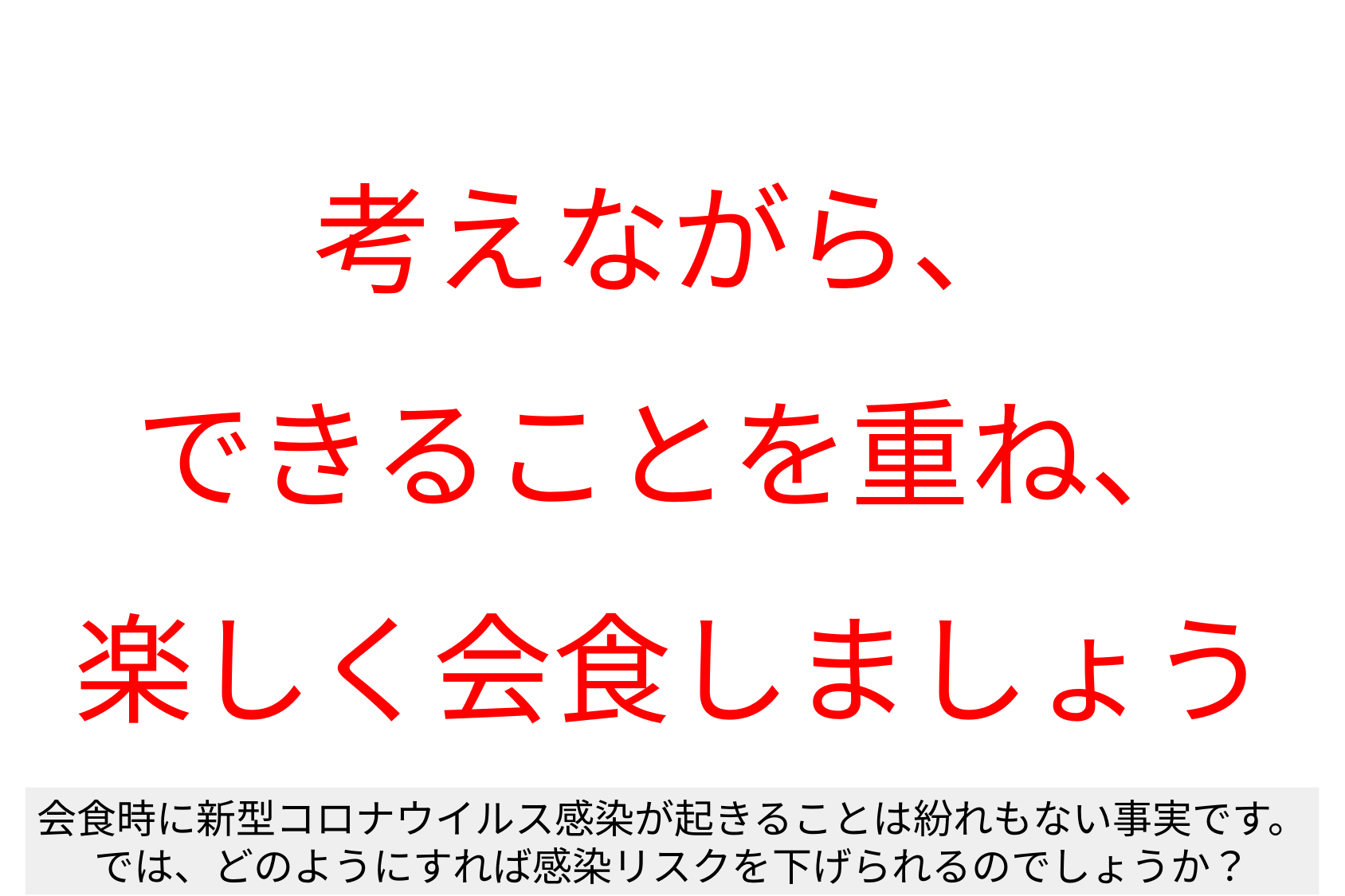

# 考えながら、 できることを重ね、 楽しく会食しましょう
会食時に新型コロナウイルス感染が起きることは紛れもない事実です。
では、どのようにすれば感染リスクを下げられるのでしょうか？